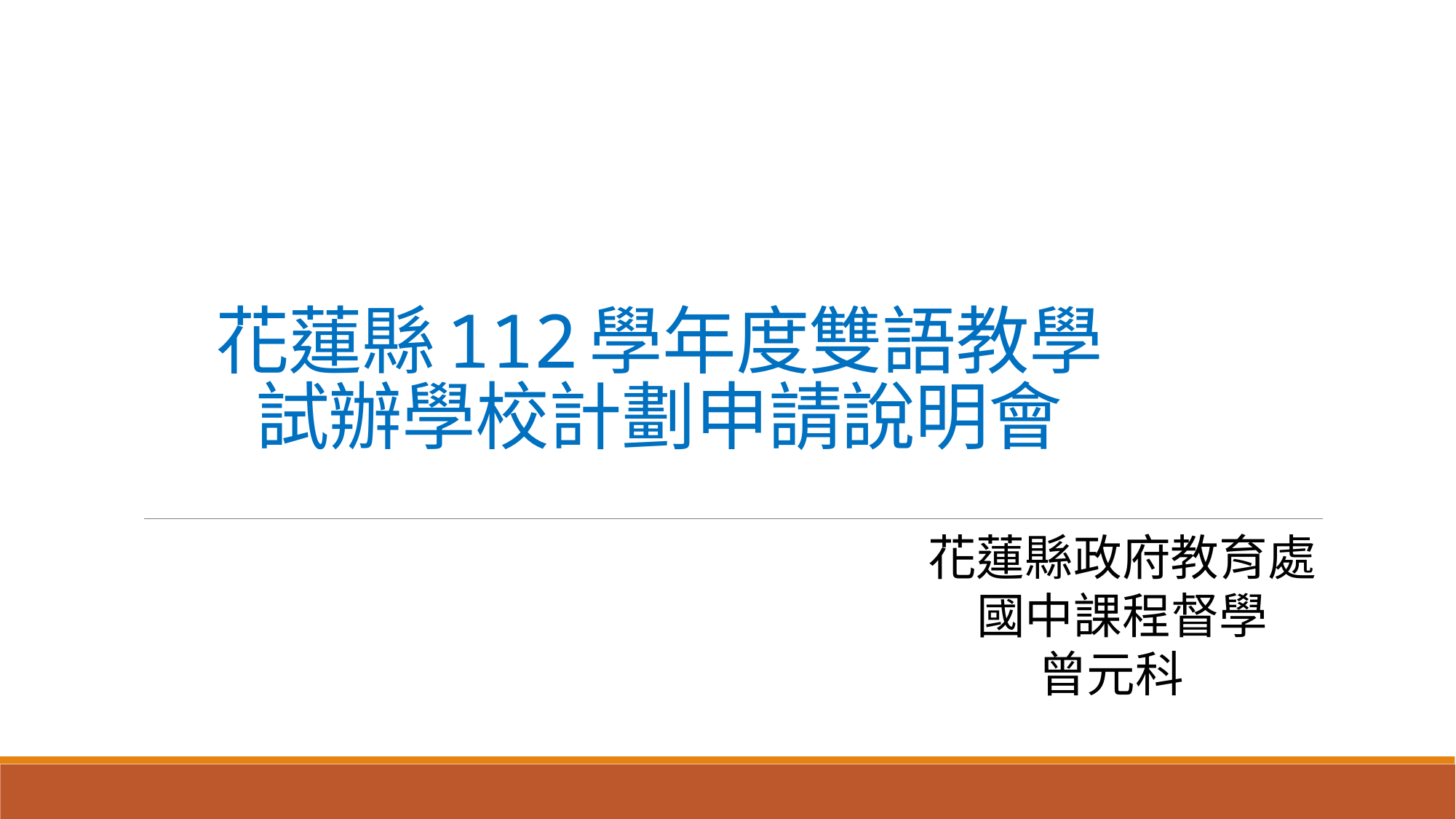

# 花蓮縣112學年度雙語教學試辦學校計劃申請說明會
花蓮縣政府教育處國中課程督學
曾元科